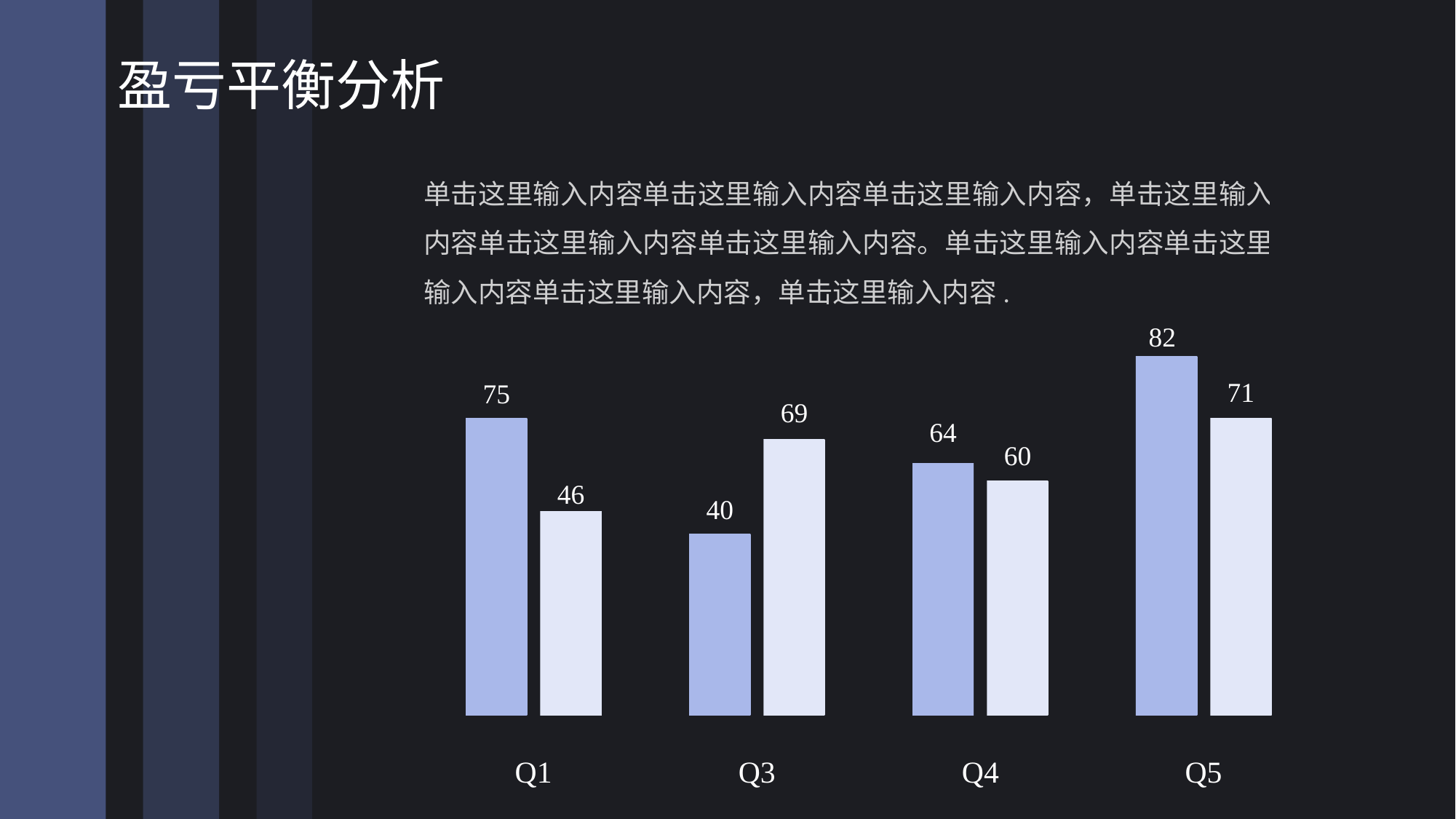

# 盈亏平衡分析
单击这里输入内容单击这里输入内容单击这里输入内容，单击这里输入内容单击这里输入内容单击这里输入内容。单击这里输入内容单击这里输入内容单击这里输入内容，单击这里输入内容.
82

71
75
69
64

60

46

40

Q1
Q3
Q4
Q5